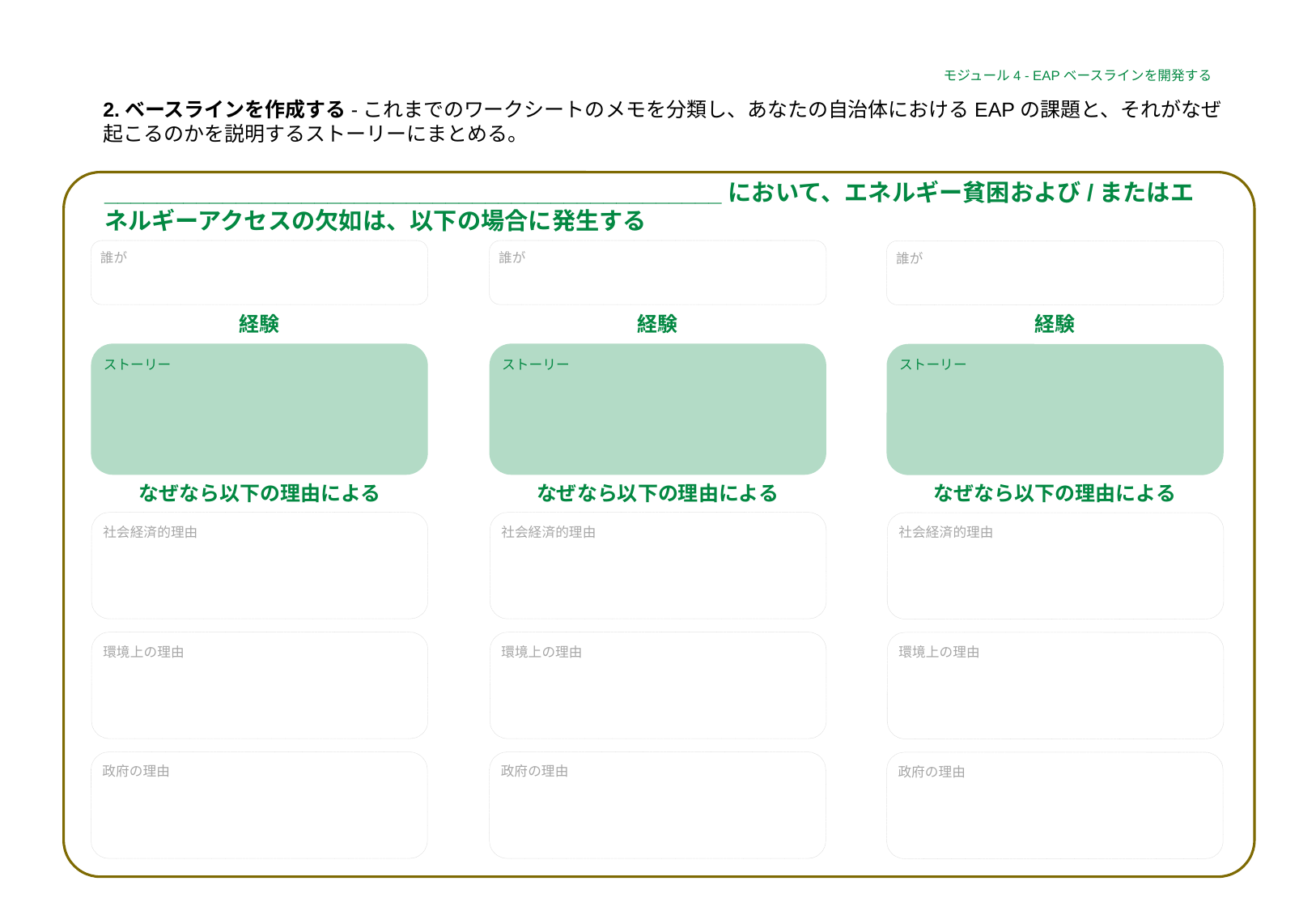

モジュール4 - EAPベースラインを開発する
2.ベースラインを作成する-これまでのワークシートのメモを分類し、あなたの自治体におけるEAPの課題と、それがなぜ
起こるのかを説明するストーリーにまとめる。

_______________________________________________において、エネルギー貧困および/またはエネルギーアクセスの欠如は、以下の場合に発生する
誰が
誰が
誰が
経験
経験
経験
ストーリー
ストーリー
ストーリー
なぜなら以下の理由による
なぜなら以下の理由による
なぜなら以下の理由による
社会経済的理由
社会経済的理由
社会経済的理由
環境上の理由
環境上の理由
環境上の理由
政府の理由
政府の理由
政府の理由